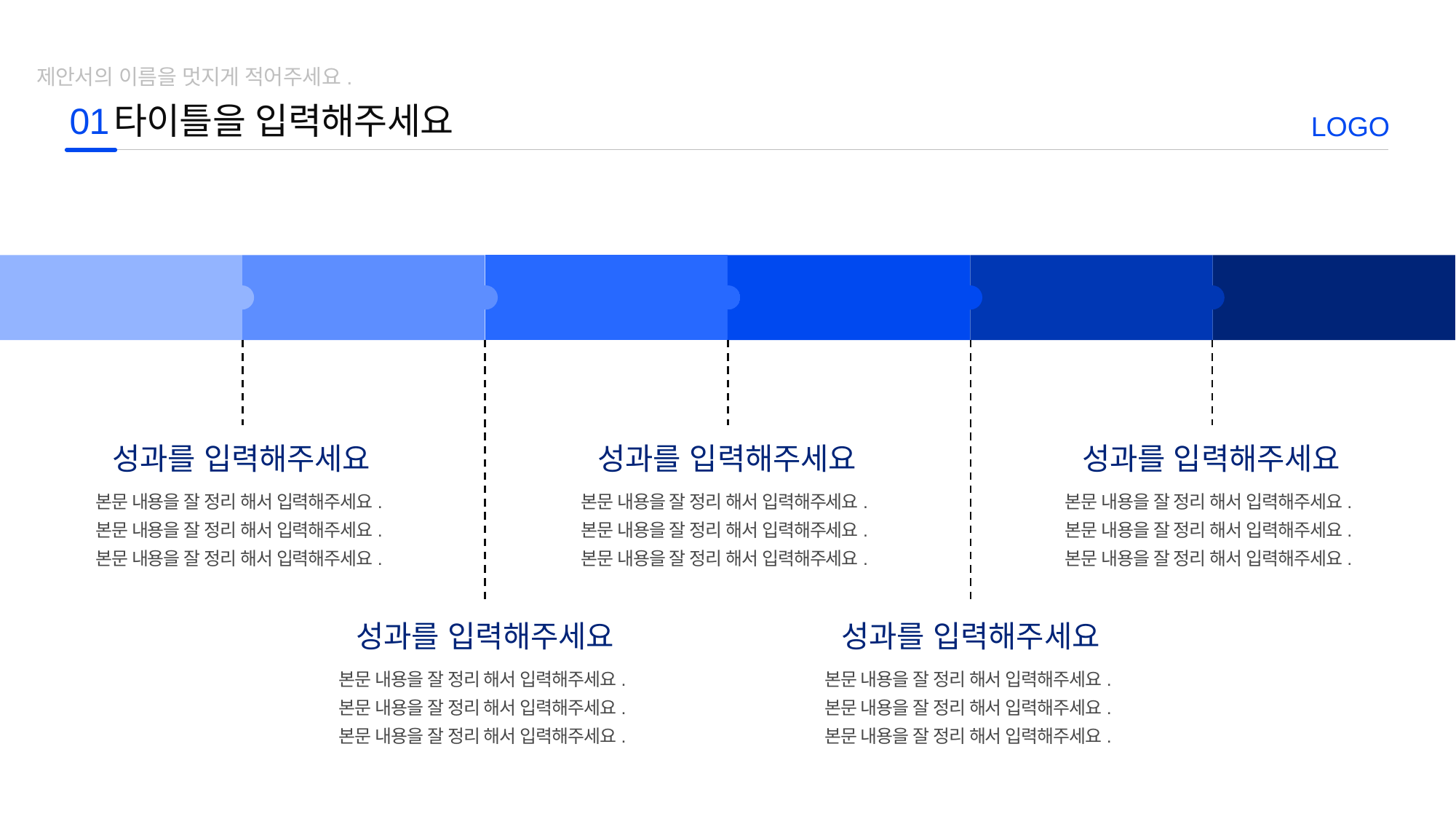

제안서의 이름을 멋지게 적어주세요.
01
타이틀을 입력해주세요
LOGO

2020
2021
2022
2023
2024

성과를 입력해주세요
성과를 입력해주세요
성과를 입력해주세요
본문 내용을 잘 정리 해서 입력해주세요.
본문 내용을 잘 정리 해서 입력해주세요.
본문 내용을 잘 정리 해서 입력해주세요.
본문 내용을 잘 정리 해서 입력해주세요.
본문 내용을 잘 정리 해서 입력해주세요.
본문 내용을 잘 정리 해서 입력해주세요.
본문 내용을 잘 정리 해서 입력해주세요.
본문 내용을 잘 정리 해서 입력해주세요.
본문 내용을 잘 정리 해서 입력해주세요.
성과를 입력해주세요
성과를 입력해주세요
본문 내용을 잘 정리 해서 입력해주세요.
본문 내용을 잘 정리 해서 입력해주세요.
본문 내용을 잘 정리 해서 입력해주세요.
본문 내용을 잘 정리 해서 입력해주세요.
본문 내용을 잘 정리 해서 입력해주세요.
본문 내용을 잘 정리 해서 입력해주세요.